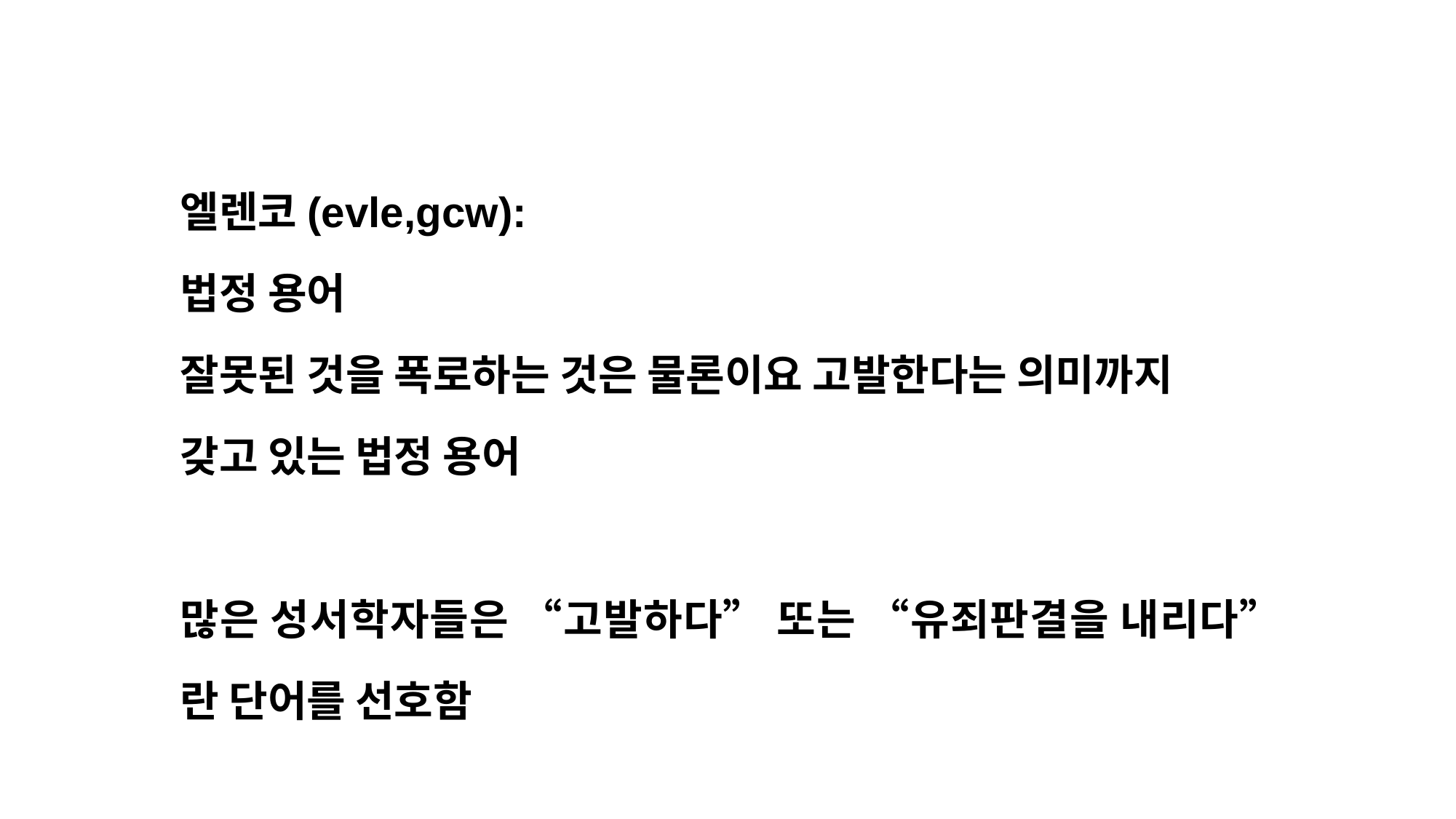

엘렌코(evle,gcw):
법정 용어
잘못된 것을 폭로하는 것은 물론이요 고발한다는 의미까지
갖고 있는 법정 용어

많은 성서학자들은 “고발하다” 또는 “유죄판결을 내리다”란 단어를 선호함